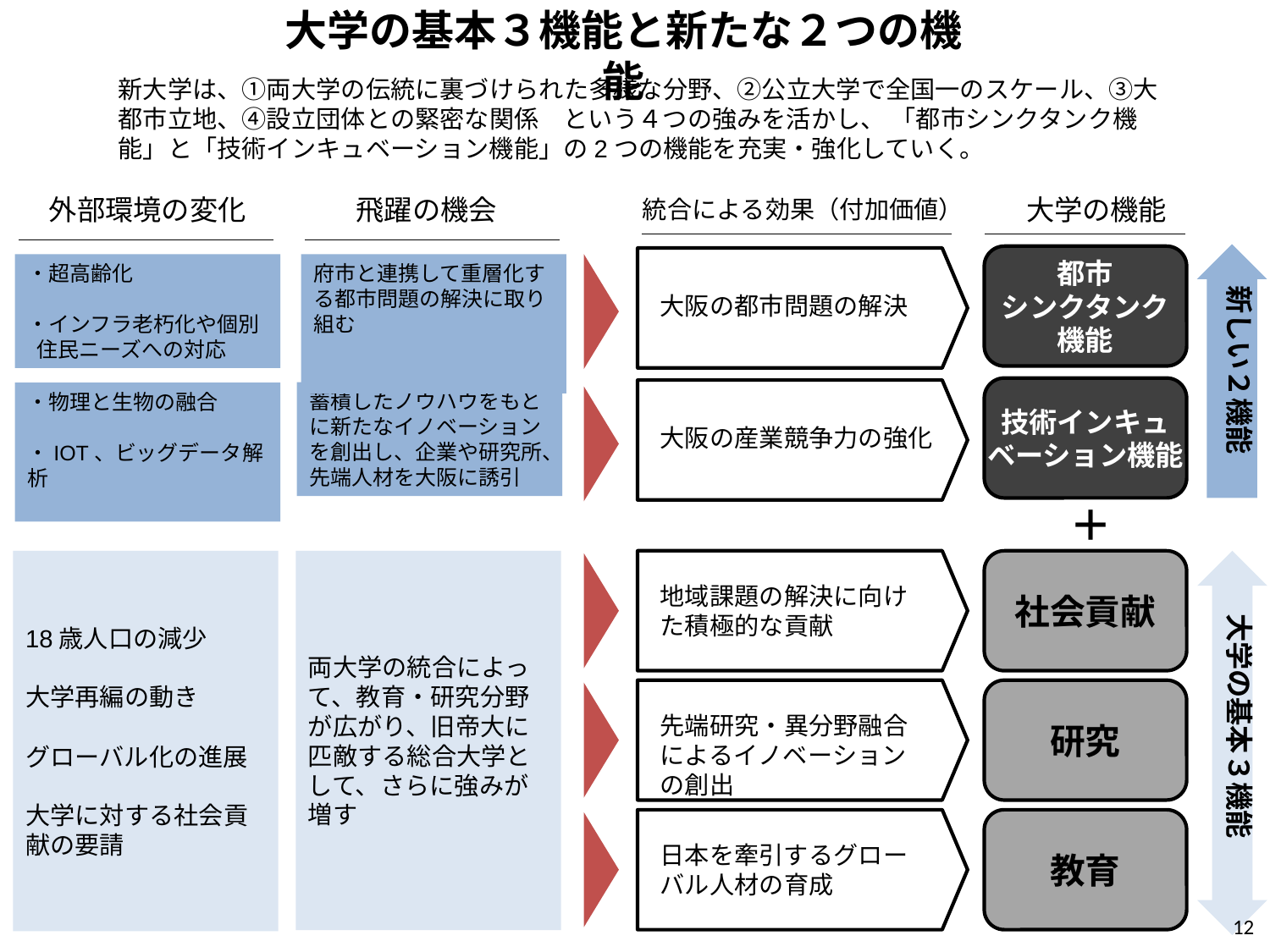

大学の基本３機能と新たな２つの機能
新大学は、①両大学の伝統に裏づけられた多様な分野、②公立大学で全国一のスケール、③大都市立地、④設立団体との緊密な関係　という４つの強みを活かし、 「都市シンクタンク機能」と「技術インキュベーション機能」の2つの機能を充実・強化していく。
外部環境の変化
飛躍の機会
大学の機能
統合による効果（付加価値）

都市
シンクタンク
機能

・超高齢化

・インフラ老朽化や個別
 住民ニーズへの対応
府市と連携して重層化する都市問題の解決に取り組む

新しい２機能
大阪の都市問題の解決

技術インキュ
ベーション機能

蓄積したノウハウをもとに新たなイノベーションを創出し、企業や研究所、先端人材を大阪に誘引
・物理と生物の融合

・IOT、ビッグデータ解析

大阪の産業競争力の強化

＋
18歳人口の減少

大学再編の動き

グローバル化の進展

大学に対する社会貢献の要請
両大学の統合によって、教育・研究分野が広がり、旧帝大に匹敵する総合大学として、さらに強みが増す

社会貢献

地域課題の解決に向けた積極的な貢献

大学の基本３機能

研究
先端研究・異分野融合によるイノベーションの創出

教育
日本を牽引するグローバル人材の育成

12
12